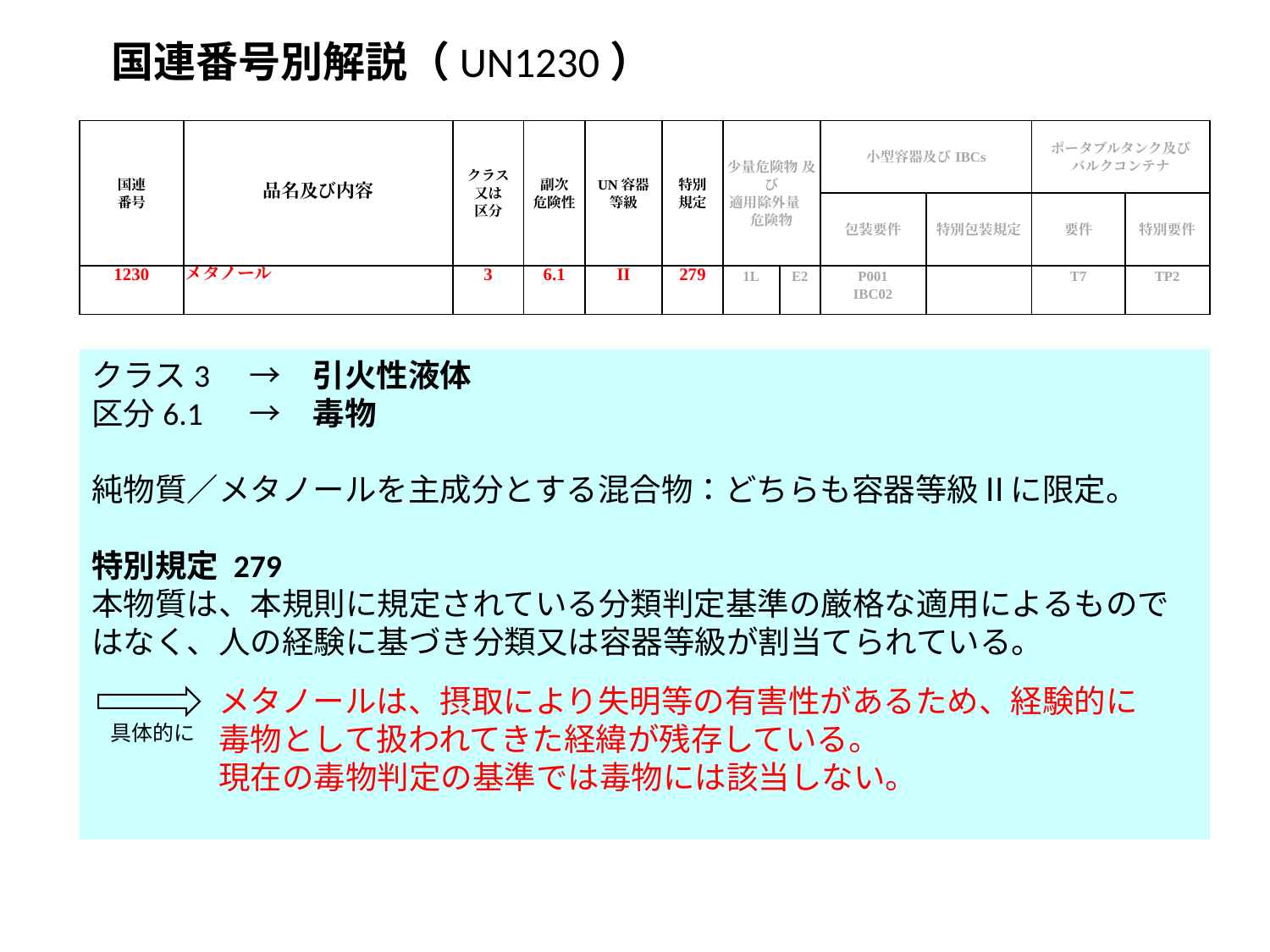

国連番号別解説（UN1230）
| 国連 番号 | 品名及び内容 | クラス 又は 区分 | 副次 危険性 | UN容器 等級 | 特別 規定 | 少量危険物 及び 適用除外量　危険物 |  | 小型容器及びIBCs |  | ポータブルタンク及び バルクコンテナ |  |
| --- | --- | --- | --- | --- | --- | --- | --- | --- | --- | --- | --- |
|  |  |  |  |  |  |  |  | 包装要件 | 特別包装規定 | 要件 | 特別要件 |
| 1230 | メタノール | 3 | 6.1 | II | 279 | 1L | E2 | P001 IBC02 |  | T7 | TP2 |
クラス3　→　引火性液体
区分6.1　 →　毒物

純物質／メタノールを主成分とする混合物：どちらも容器等級Ⅱに限定。

特別規定 279
本物質は、本規則に規定されている分類判定基準の厳格な適用によるものではなく、人の経験に基づき分類又は容器等級が割当てられている。
　　　　メタノールは、摂取により失明等の有害性があるため、経験的に
　　　　毒物として扱われてきた経緯が残存している。
　　　　現在の毒物判定の基準では毒物には該当しない。

具体的に